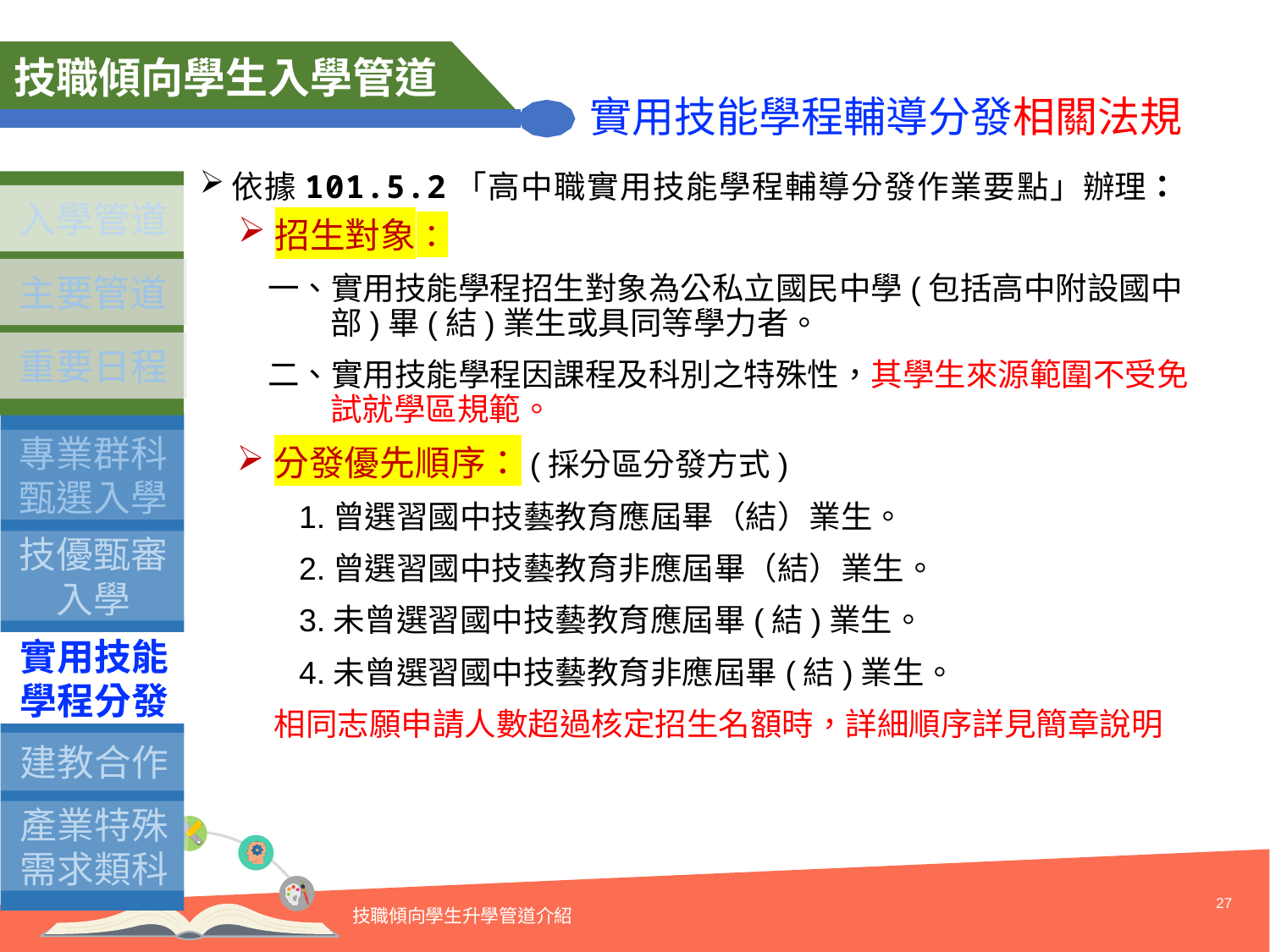

技職傾向學生入學管道

實用技能學程輔導分發相關法規
依據101.5.2「高中職實用技能學程輔導分發作業要點」辦理：
招生對象：
一、實用技能學程招生對象為公私立國民中學(包括高中附設國中部)畢(結)業生或具同等學力者。
二、實用技能學程因課程及科別之特殊性，其學生來源範圍不受免試就學區規範。
分發優先順序：(採分區分發方式)
1.曾選習國中技藝教育應屆畢（結）業生。
2.曾選習國中技藝教育非應屆畢（結）業生。
3.未曾選習國中技藝教育應屆畢(結)業生。
4.未曾選習國中技藝教育非應屆畢(結)業生。
相同志願申請人數超過核定招生名額時，詳細順序詳見簡章說明

入學管道
主要管道
重要日程

專業群科
甄選入學
實用技能學程分發
建教合作
產業特殊需求類科
技優甄審入學
27